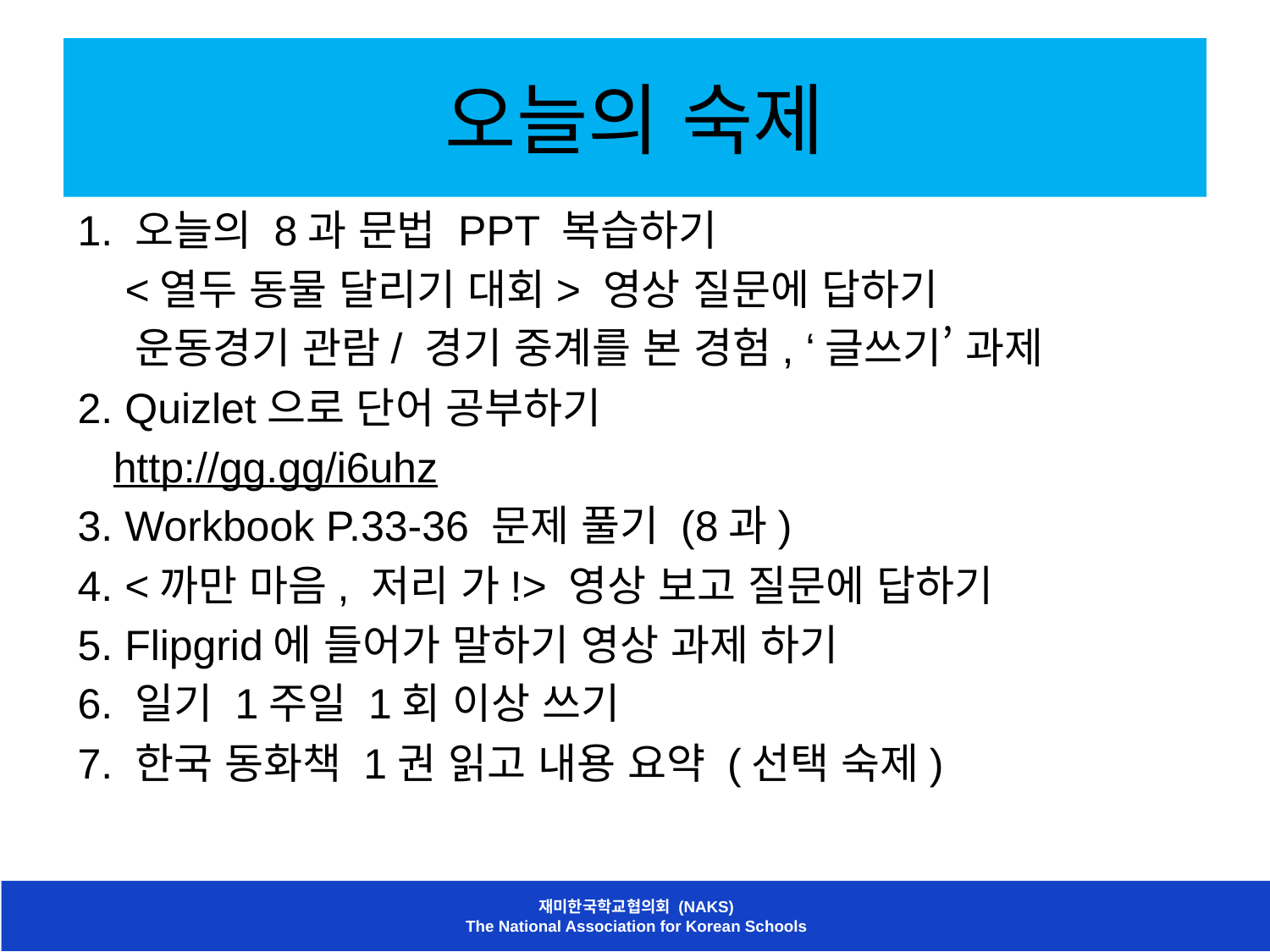

# 오늘의 숙제
1. 오늘의 8과 문법 PPT 복습하기
    <열두 동물 달리기 대회> 영상 질문에 답하기
    운동경기 관람/ 경기 중계를 본 경험, ‘글쓰기’ 과제
2. Quizlet으로 단어 공부하기
   http://gg.gg/i6uhz
3. Workbook P.33-36 문제 풀기 (8과)
4. <까만 마음, 저리 가!> 영상 보고 질문에 답하기
5. Flipgrid에 들어가 말하기 영상 과제 하기
6. 일기 1주일 1회 이상 쓰기
7. 한국 동화책 1권 읽고 내용 요약 (선택 숙제)

재미한국학교협의회 (NAKS)
The National Association for Korean Schools